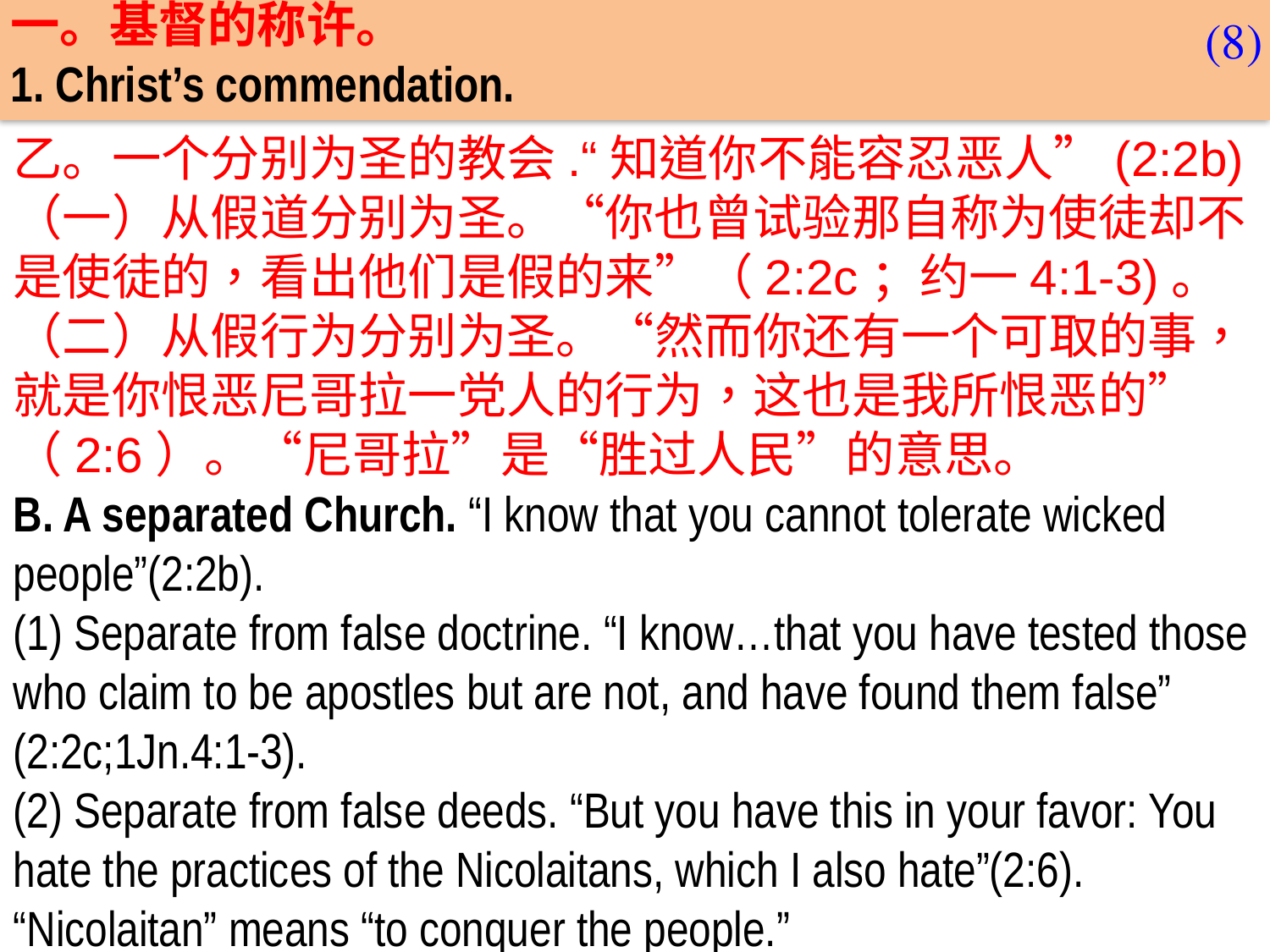

一。基督的称许。
1. Christ’s commendation.

(8)
乙。一个分别为圣的教会.“知道你不能容忍恶人”(2:2b)
（一）从假道分别为圣。“你也曾试验那自称为使徒却不是使徒的，看出他们是假的来”（2:2c；约一4:1-3)。
（二）从假行为分别为圣。“然而你还有一个可取的事，就是你恨恶尼哥拉一党人的行为，这也是我所恨恶的”（2:6）。“尼哥拉”是“胜过人民”的意思。
B. A separated Church. “I know that you cannot tolerate wicked people”(2:2b).
(1) Separate from false doctrine. “I know…that you have tested those who claim to be apostles but are not, and have found them false”
(2:2c;1Jn.4:1-3).
(2) Separate from false deeds. “But you have this in your favor: You hate the practices of the Nicolaitans, which I also hate”(2:6). “Nicolaitan” means “to conquer the people.”